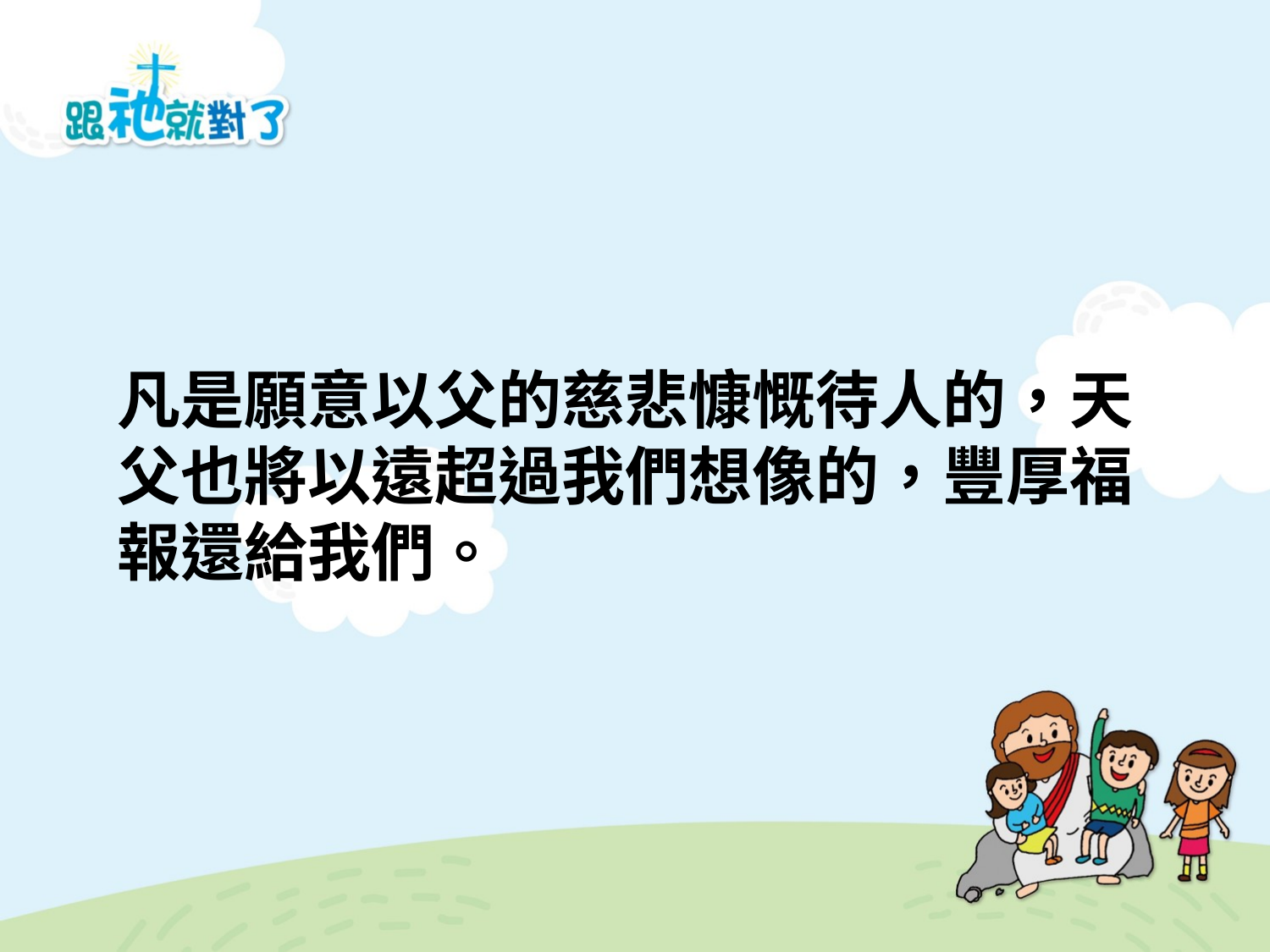

凡是願意以父的慈悲慷慨待人的，天父也將以遠超過我們想像的，豐厚福報還給我們。